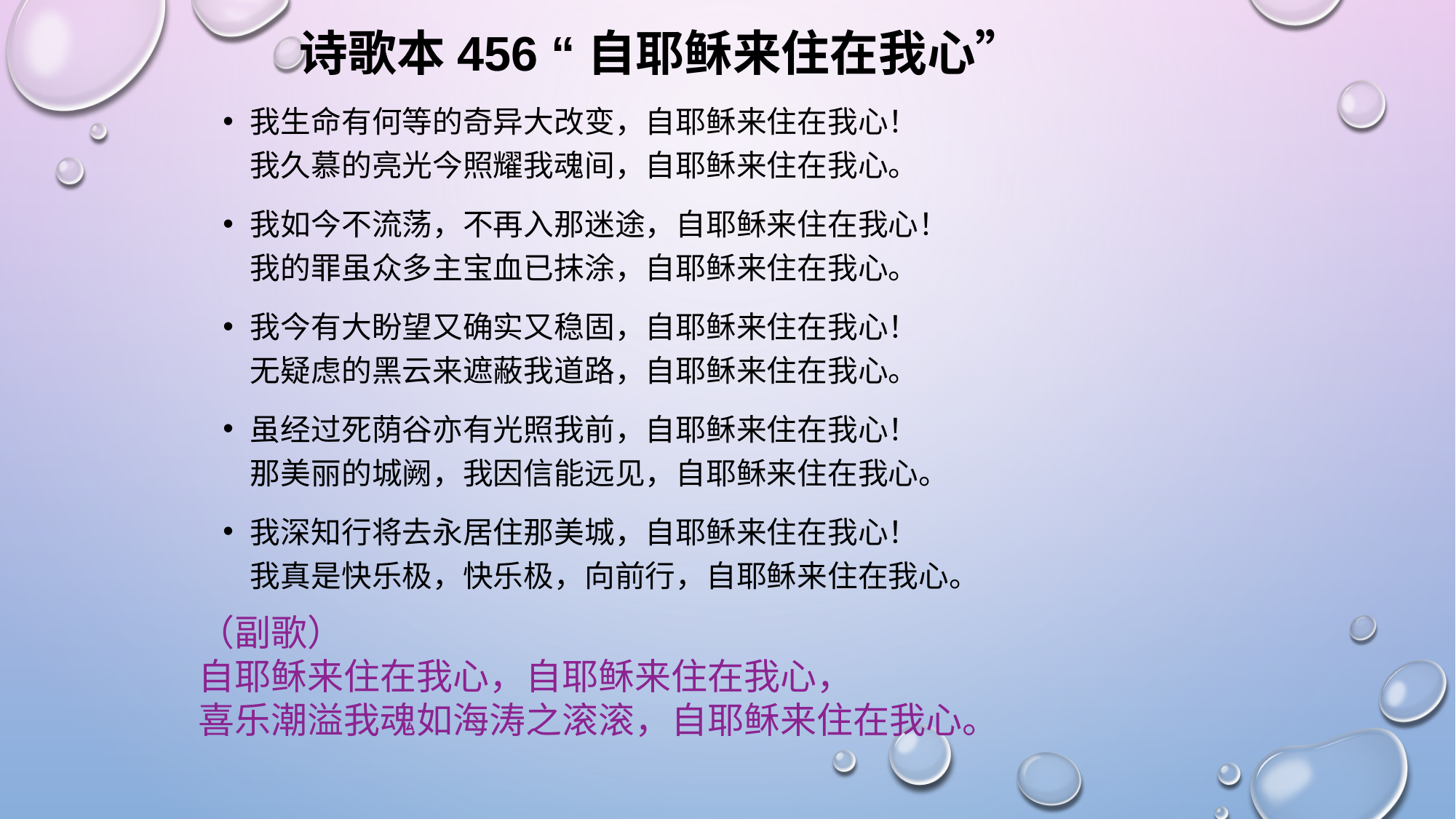

# 诗歌本456 “自耶稣来住在我心”
我生命有何等的奇异大改变，自耶稣来住在我心！
我久慕的亮光今照耀我魂间，自耶稣来住在我心。
我如今不流荡，不再入那迷途，自耶稣来住在我心！
我的罪虽众多主宝血已抹涂，自耶稣来住在我心。
我今有大盼望又确实又稳固，自耶稣来住在我心！
无疑虑的黑云来遮蔽我道路，自耶稣来住在我心。
虽经过死荫谷亦有光照我前，自耶稣来住在我心！
那美丽的城阙，我因信能远见，自耶稣来住在我心。
我深知行将去永居住那美城，自耶稣来住在我心！
我真是快乐极，快乐极，向前行，自耶稣来住在我心。
（副歌）
自耶稣来住在我心，自耶稣来住在我心，
喜乐潮溢我魂如海涛之滚滚，自耶稣来住在我心。